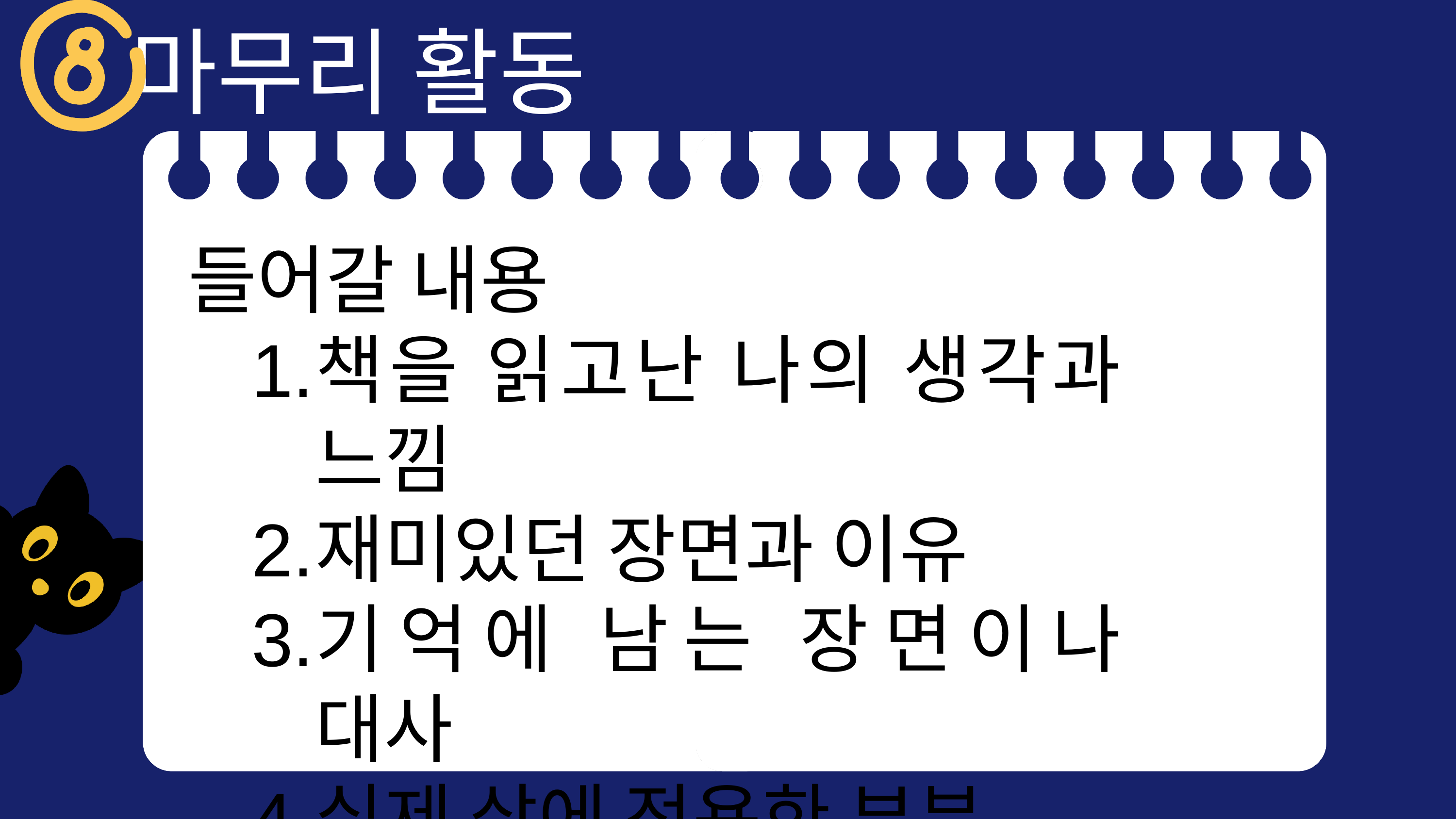

마무리 활동

들어갈 내용
책을 읽고난 나의 생각과 느낌
재미있던 장면과 이유
기억에 남는 장면이나 대사
실제 삶에 적용한 부분